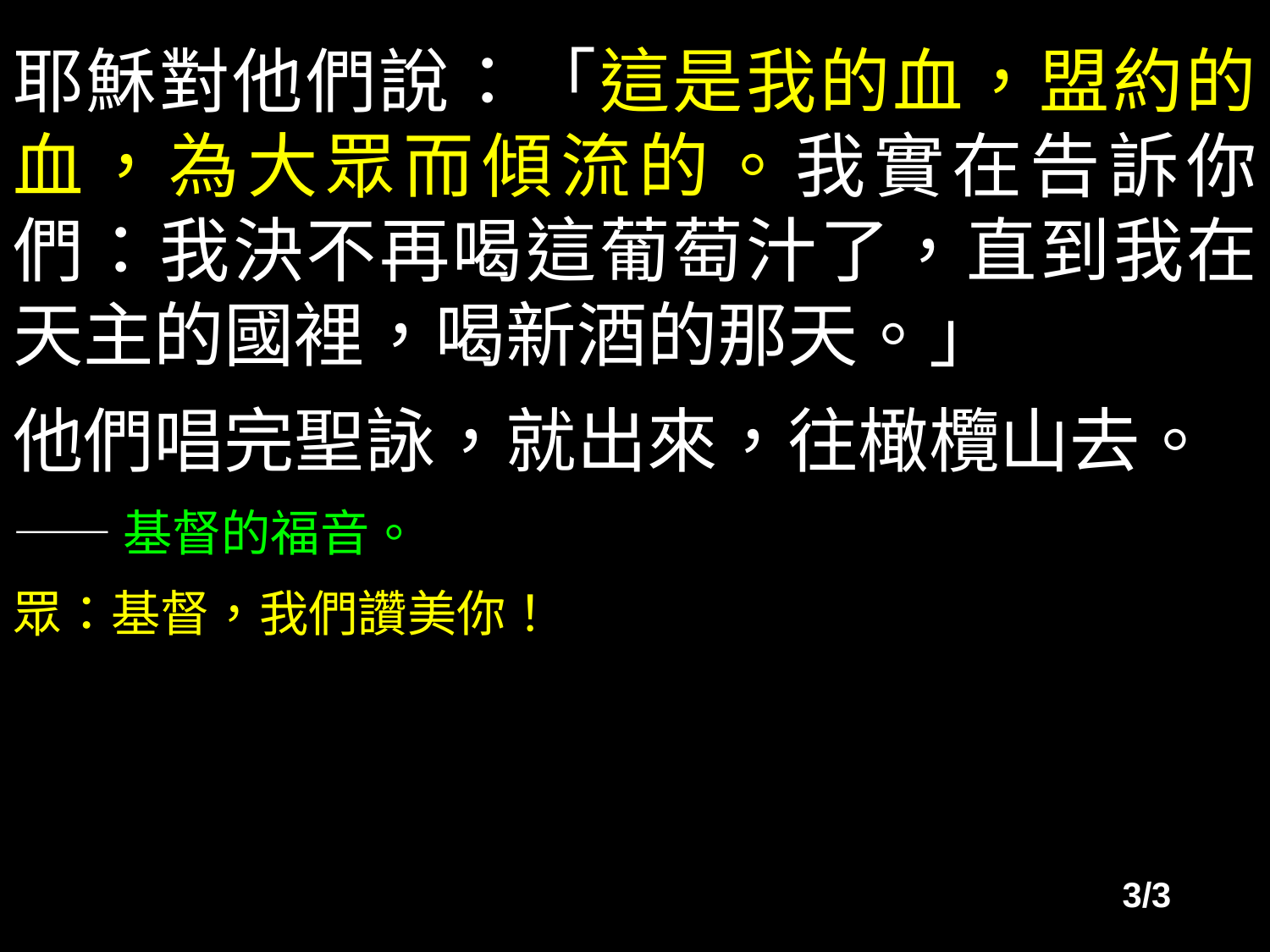

耶穌對他們說：「這是我的血，盟約的血，為大眾而傾流的。我實在告訴你們：我決不再喝這葡萄汁了，直到我在天主的國裡，喝新酒的那天。」
他們唱完聖詠，就出來，往橄欖山去。
——基督的福音。
眾：基督，我們讚美你！

3/3